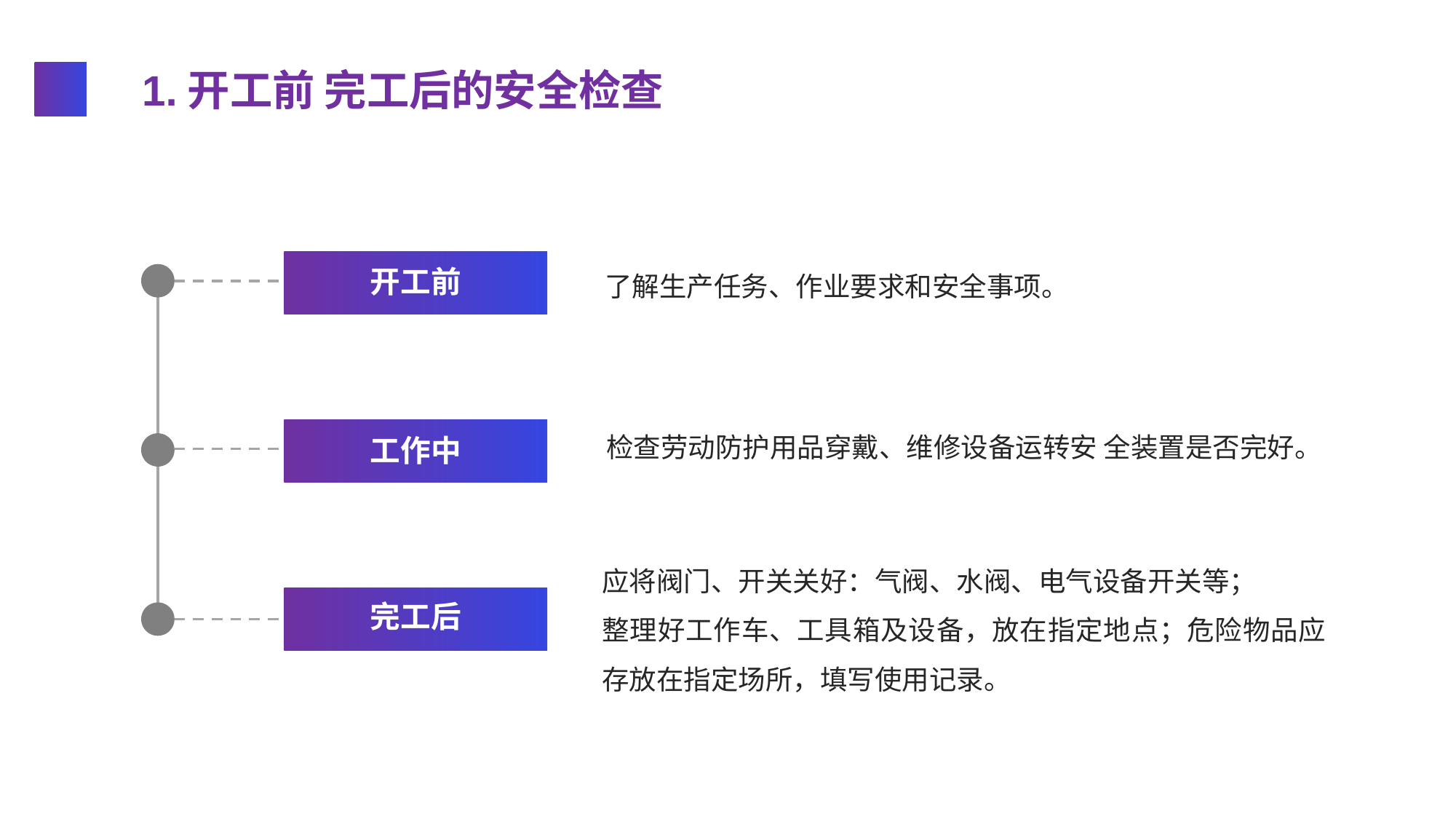

1.开工前 完工后的安全检查

开工前
了解生产任务、作业要求和安全事项。

检查劳动防护用品穿戴、维修设备运转安 全装置是否完好。

工作中
应将阀门、开关关好：气阀、水阀、电气设备开关等；
整理好工作车、工具箱及设备，放在指定地点；危险物品应存放在指定场所，填写使用记录。

完工后